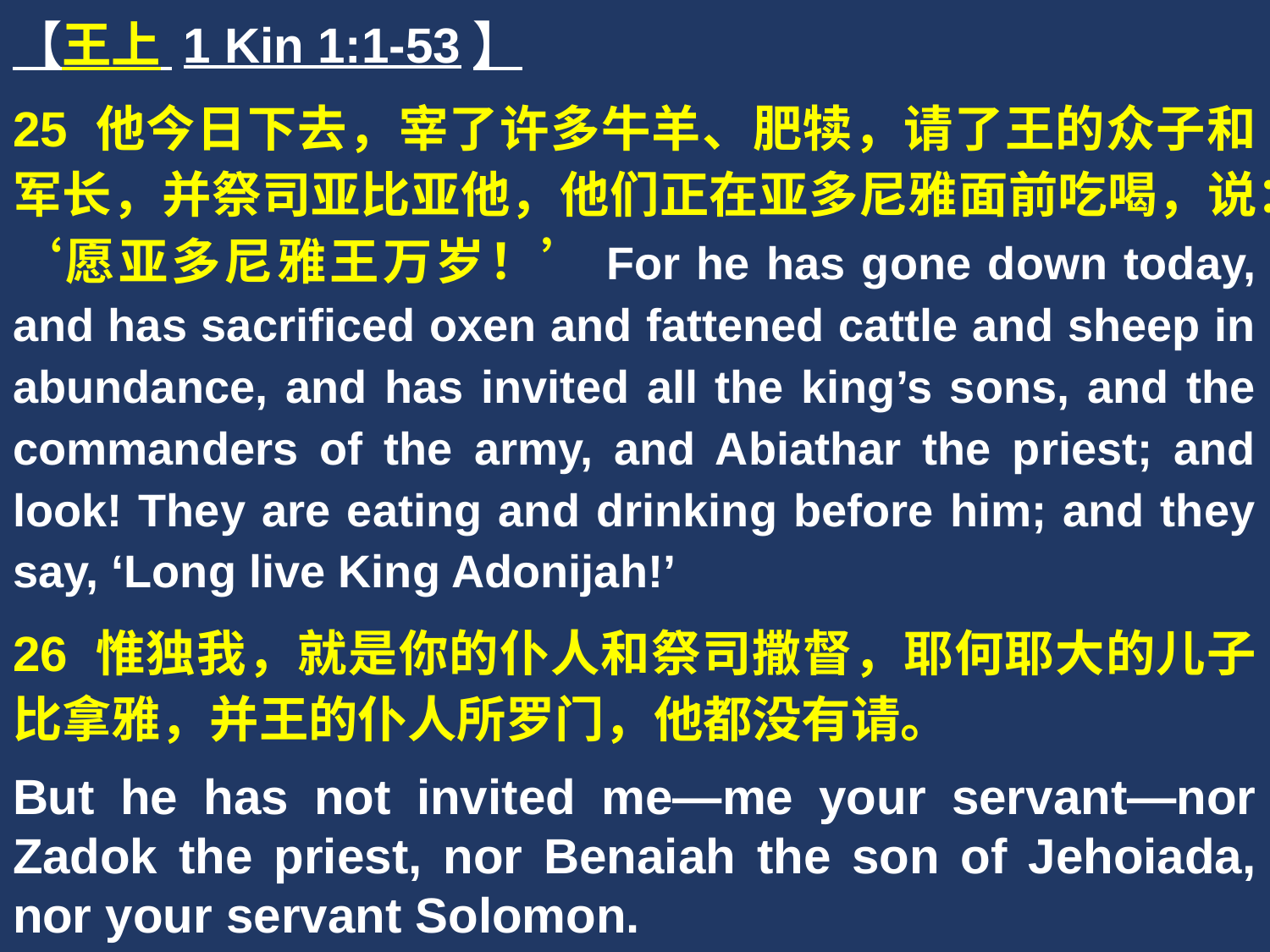

【王上 1 Kin 1:1-53】
25 他今日下去，宰了许多牛羊、肥犊，请了王的众子和军长，并祭司亚比亚他，他们正在亚多尼雅面前吃喝，说：‘愿亚多尼雅王万岁！’For he has gone down today, and has sacrificed oxen and fattened cattle and sheep in abundance, and has invited all the king’s sons, and the commanders of the army, and Abiathar the priest; and look! They are eating and drinking before him; and they say, ‘Long live King Adonijah!’
26 惟独我，就是你的仆人和祭司撒督，耶何耶大的儿子比拿雅，并王的仆人所罗门，他都没有请。
But he has not invited me—me your servant—nor Zadok the priest, nor Benaiah the son of Jehoiada, nor your servant Solomon.